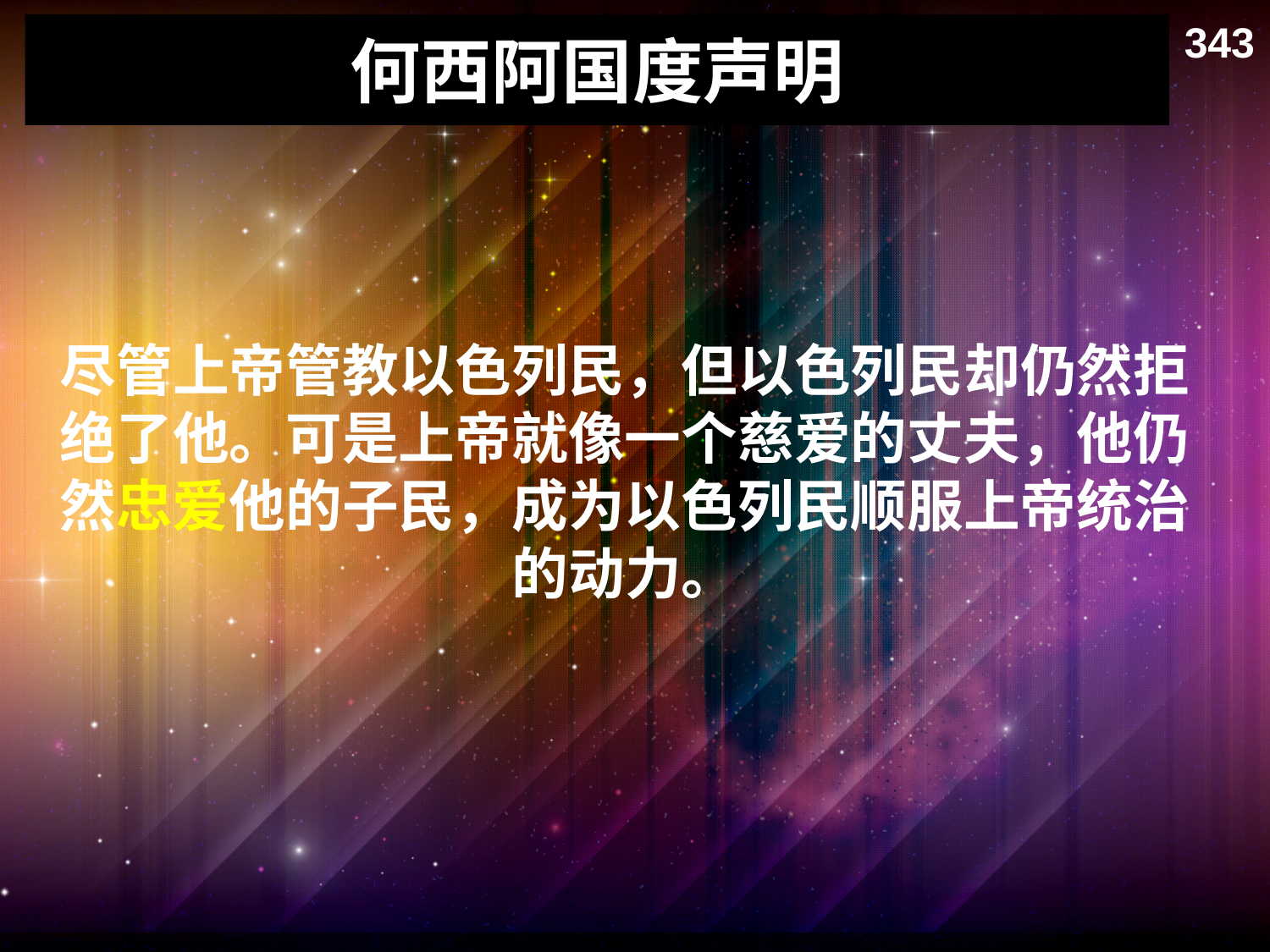

343
# 何西阿国度声明
尽管上帝管教以色列民，但以色列民却仍然拒绝了他。可是上帝就像一个慈爱的丈夫，他仍然忠爱他的子民，成为以色列民顺服上帝统治的动力。